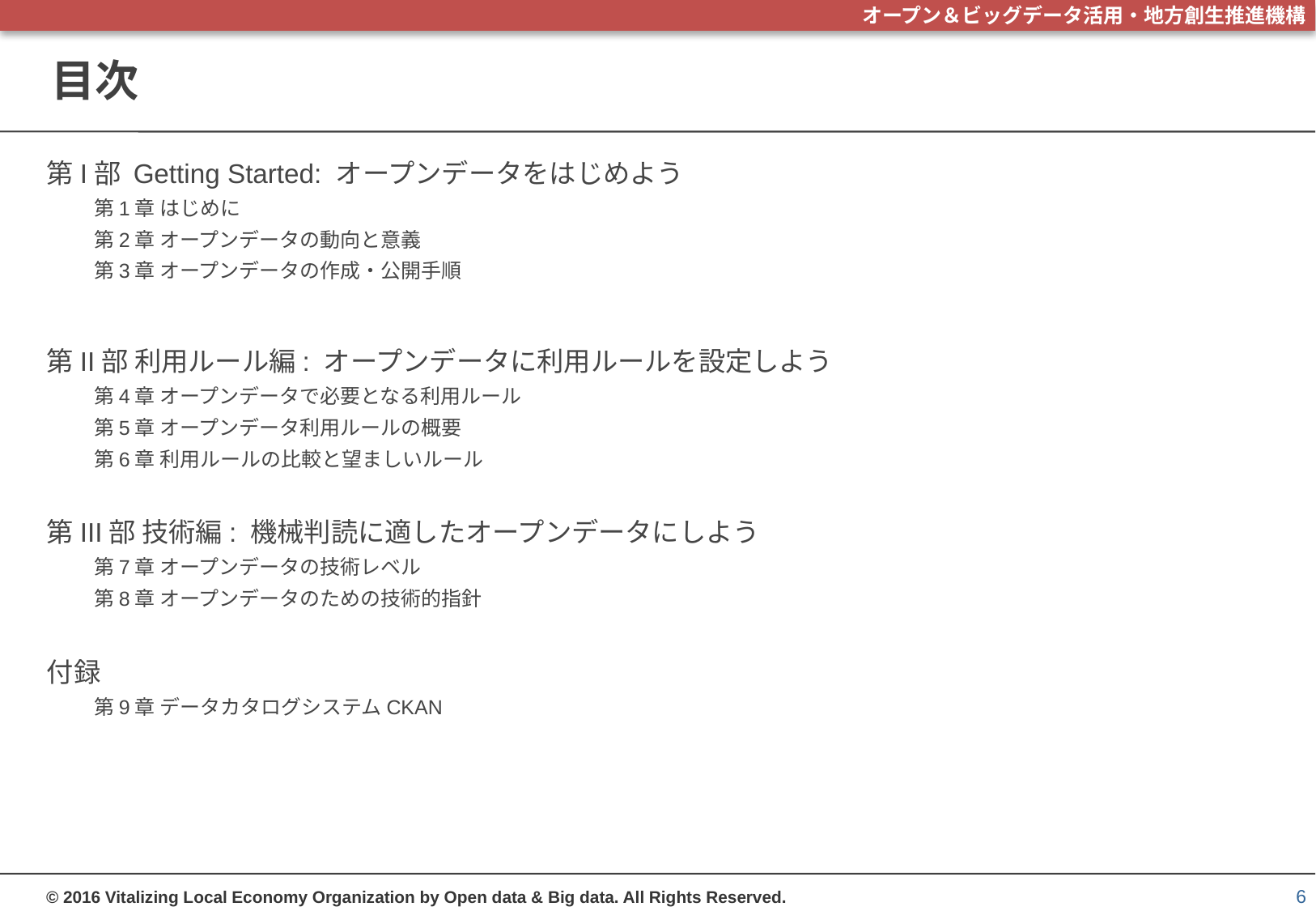

# 目次
第I部 Getting Started: オープンデータをはじめよう
第1章 はじめに
第2章 オープンデータの動向と意義
第3章 オープンデータの作成・公開手順

第II部 利用ルール編: オープンデータに利用ルールを設定しよう
第4章 オープンデータで必要となる利用ルール
第5章 オープンデータ利用ルールの概要
第6章 利用ルールの比較と望ましいルール

第III部 技術編: 機械判読に適したオープンデータにしよう
第7章 オープンデータの技術レベル
第8章 オープンデータのための技術的指針

付録
第9章 データカタログシステムCKAN

6